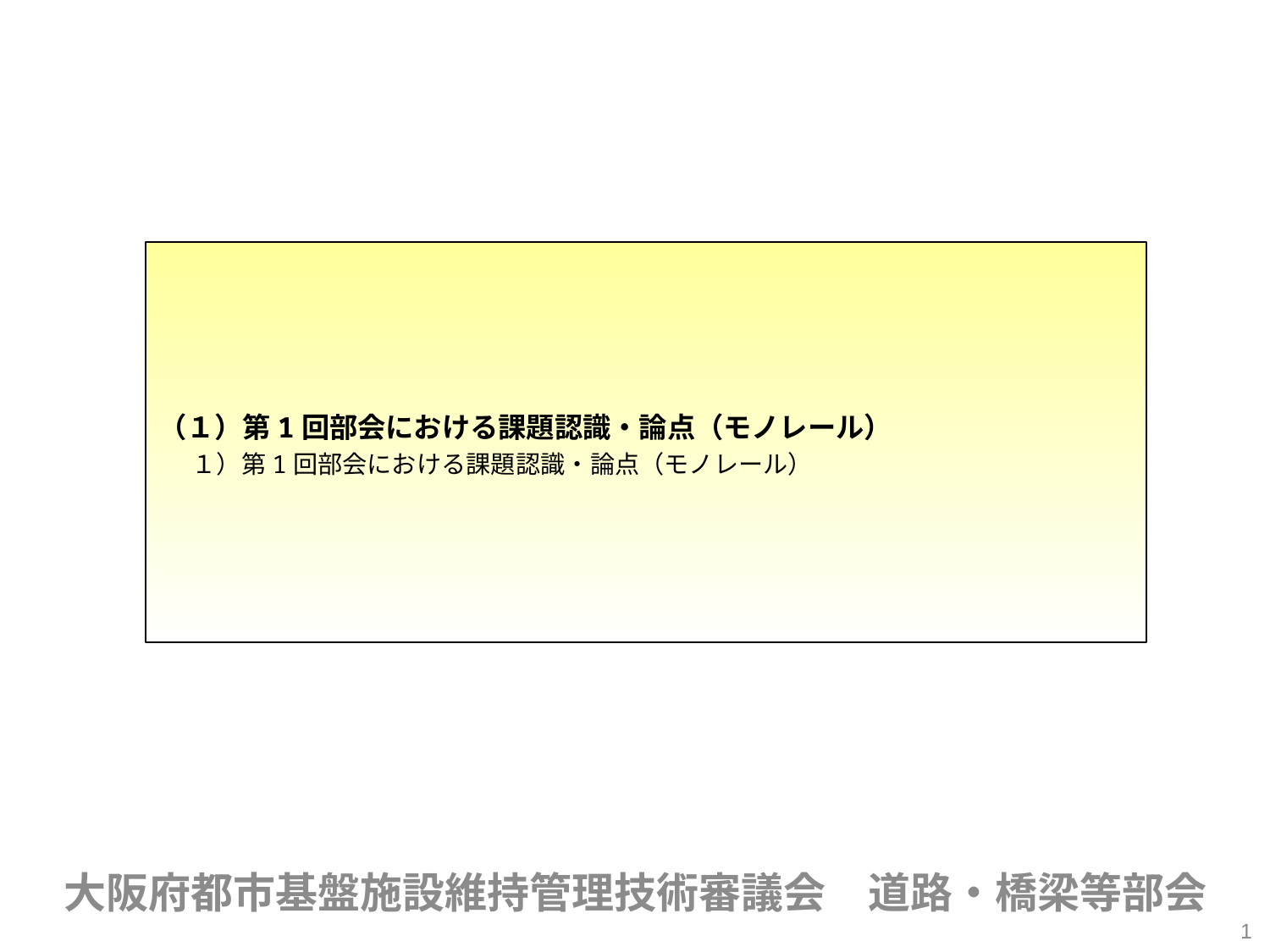

（１）第1回部会における課題認識・論点（モノレール）
　 １）第1回部会における課題認識・論点（モノレール）
大阪府都市基盤施設維持管理技術審議会　道路・橋梁等部会
1